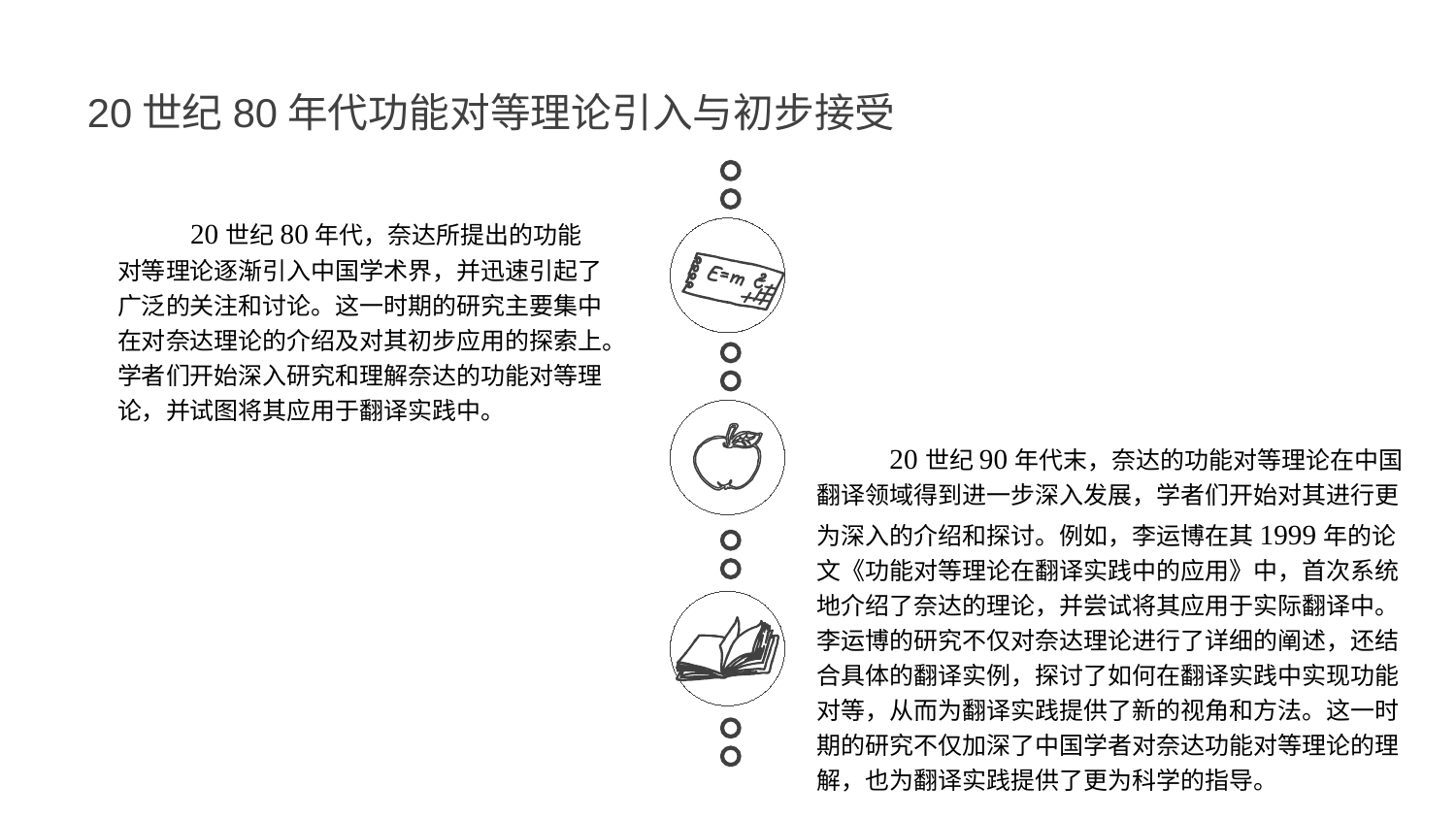

20世纪80年代功能对等理论引入与初步接受

20世纪80年代，奈达所提出的功能对等理论逐渐引入中国学术界，并迅速引起了广泛的关注和讨论。这一时期的研究主要集中在对奈达理论的介绍及对其初步应用的探索上。学者们开始深入研究和理解奈达的功能对等理论，并试图将其应用于翻译实践中。

20世纪90年代末，奈达的功能对等理论在中国翻译领域得到进一步深入发展，学者们开始对其进行更为深入的介绍和探讨。例如，李运博在其1999年的论文《功能对等理论在翻译实践中的应用》中，首次系统地介绍了奈达的理论，并尝试将其应用于实际翻译中。李运博的研究不仅对奈达理论进行了详细的阐述，还结合具体的翻译实例，探讨了如何在翻译实践中实现功能对等，从而为翻译实践提供了新的视角和方法。这一时期的研究不仅加深了中国学者对奈达功能对等理论的理解，也为翻译实践提供了更为科学的指导。